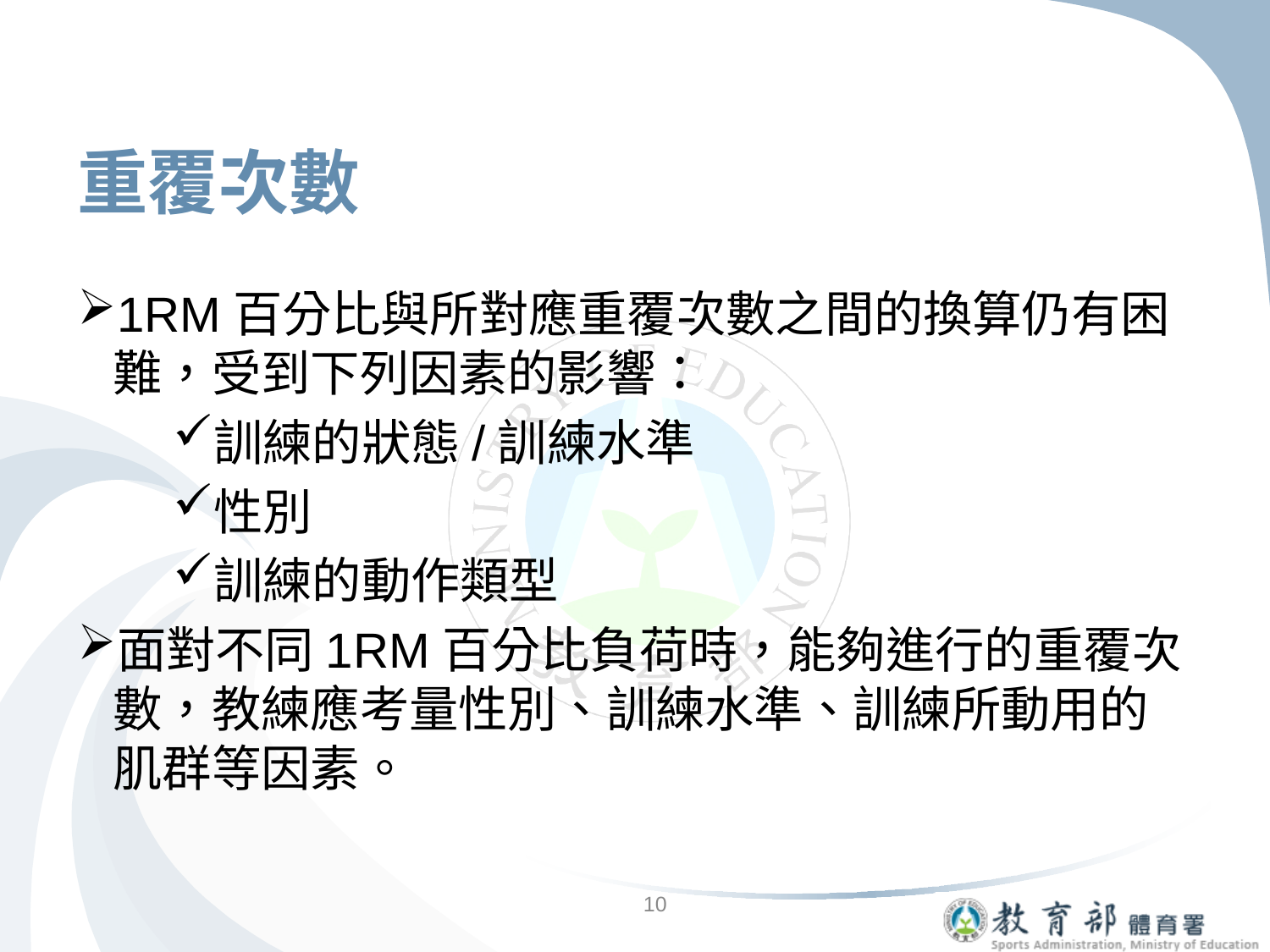

# 重覆次數
1RM百分比與所對應重覆次數之間的換算仍有困難，受到下列因素的影響：
訓練的狀態/訓練水準
性別
訓練的動作類型
面對不同1RM百分比負荷時，能夠進行的重覆次數，教練應考量性別、訓練水準、訓練所動用的肌群等因素。
10